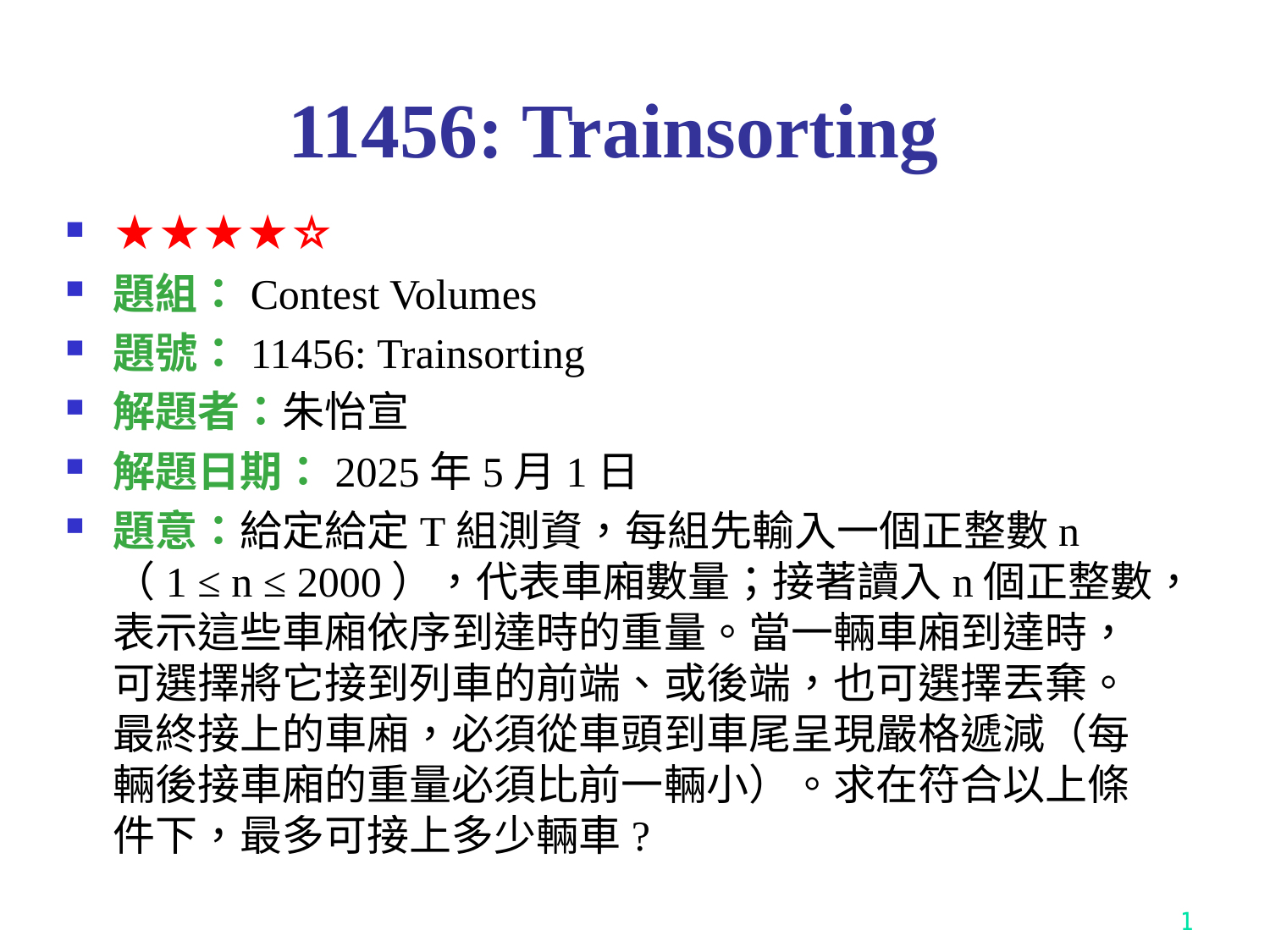

# 11456: Trainsorting
★★★★☆
題組：Contest Volumes
題號：11456: Trainsorting
解題者：朱怡宣
解題日期：2025年5月1日
題意：給定給定T組測資，每組先輸入一個正整數n（1 ≤ n ≤ 2000），代表車廂數量；接著讀入n個正整數，表示這些車廂依序到達時的重量。當一輛車廂到達時，可選擇將它接到列車的前端、或後端，也可選擇丟棄。最終接上的車廂，必須從車頭到車尾呈現嚴格遞減（每輛後接車廂的重量必須比前一輛小）。求在符合以上條件下，最多可接上多少輛車?

1